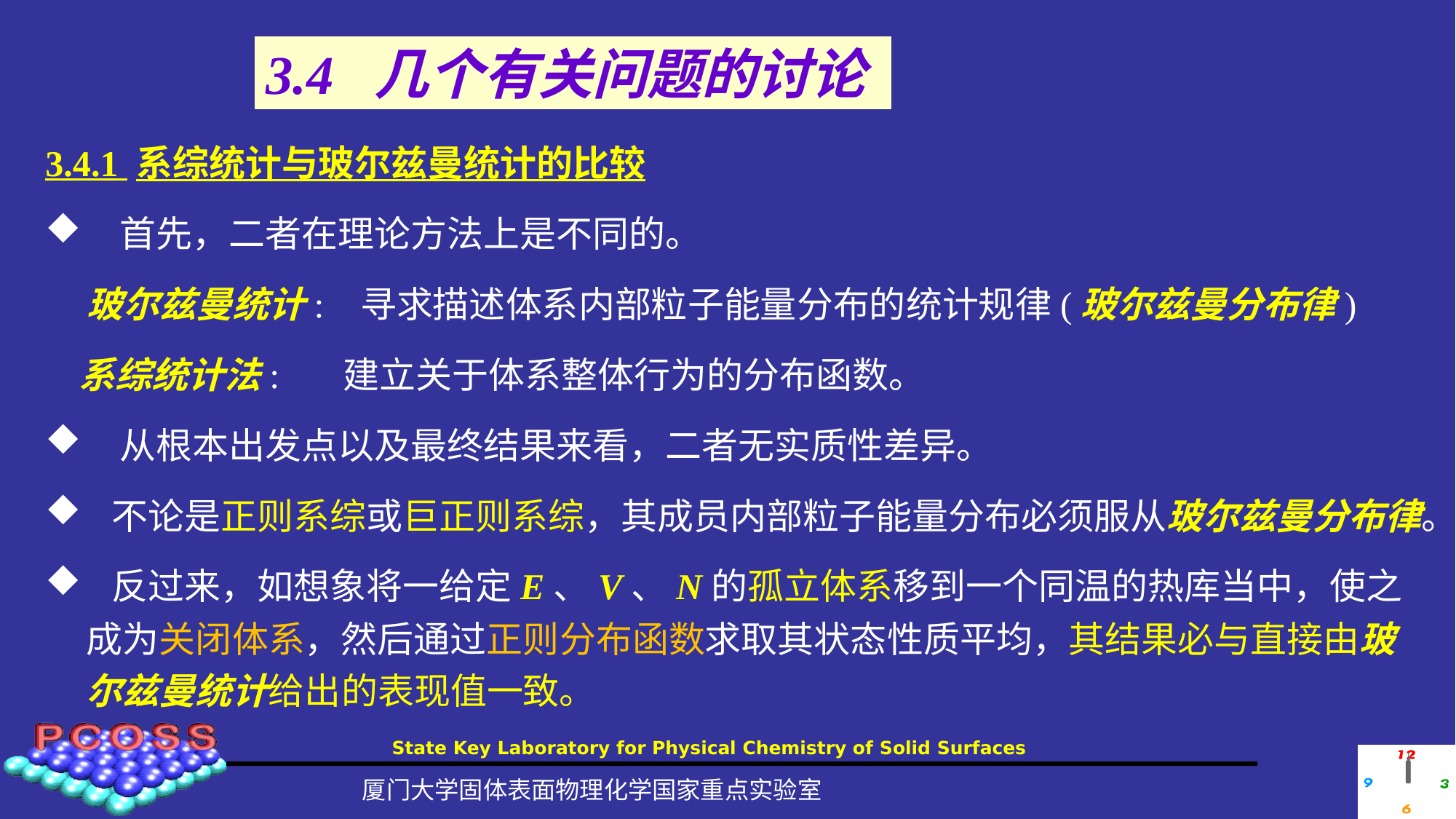

# 3.4  几个有关问题的讨论
3.4.1 系综统计与玻尔兹曼统计的比较
   首先，二者在理论方法上是不同的。
    玻尔兹曼统计:   寻求描述体系内部粒子能量分布的统计规律(玻尔兹曼分布律)
   系综统计法:      建立关于体系整体行为的分布函数。
   从根本出发点以及最终结果来看，二者无实质性差异。
  不论是正则系综或巨正则系综，其成员内部粒子能量分布必须服从玻尔兹曼分布律。
  反过来，如想象将一给定E、V、N的孤立体系移到一个同温的热库当中，使之成为关闭体系，然后通过正则分布函数求取其状态性质平均，其结果必与直接由玻尔兹曼统计给出的表现值一致。